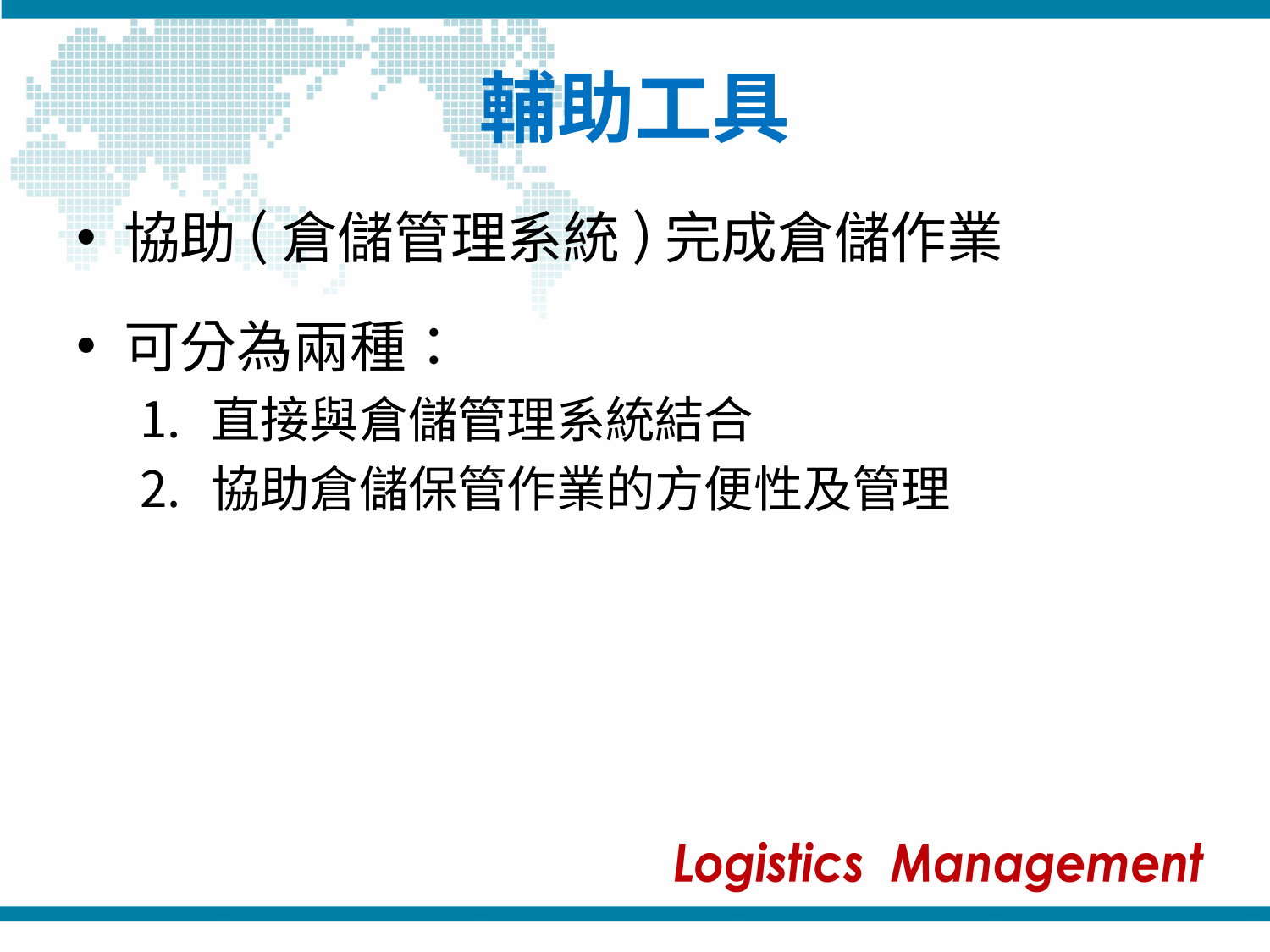

# 輔助工具
協助(倉儲管理系統)完成倉儲作業

可分為兩種：
直接與倉儲管理系統結合
協助倉儲保管作業的方便性及管理